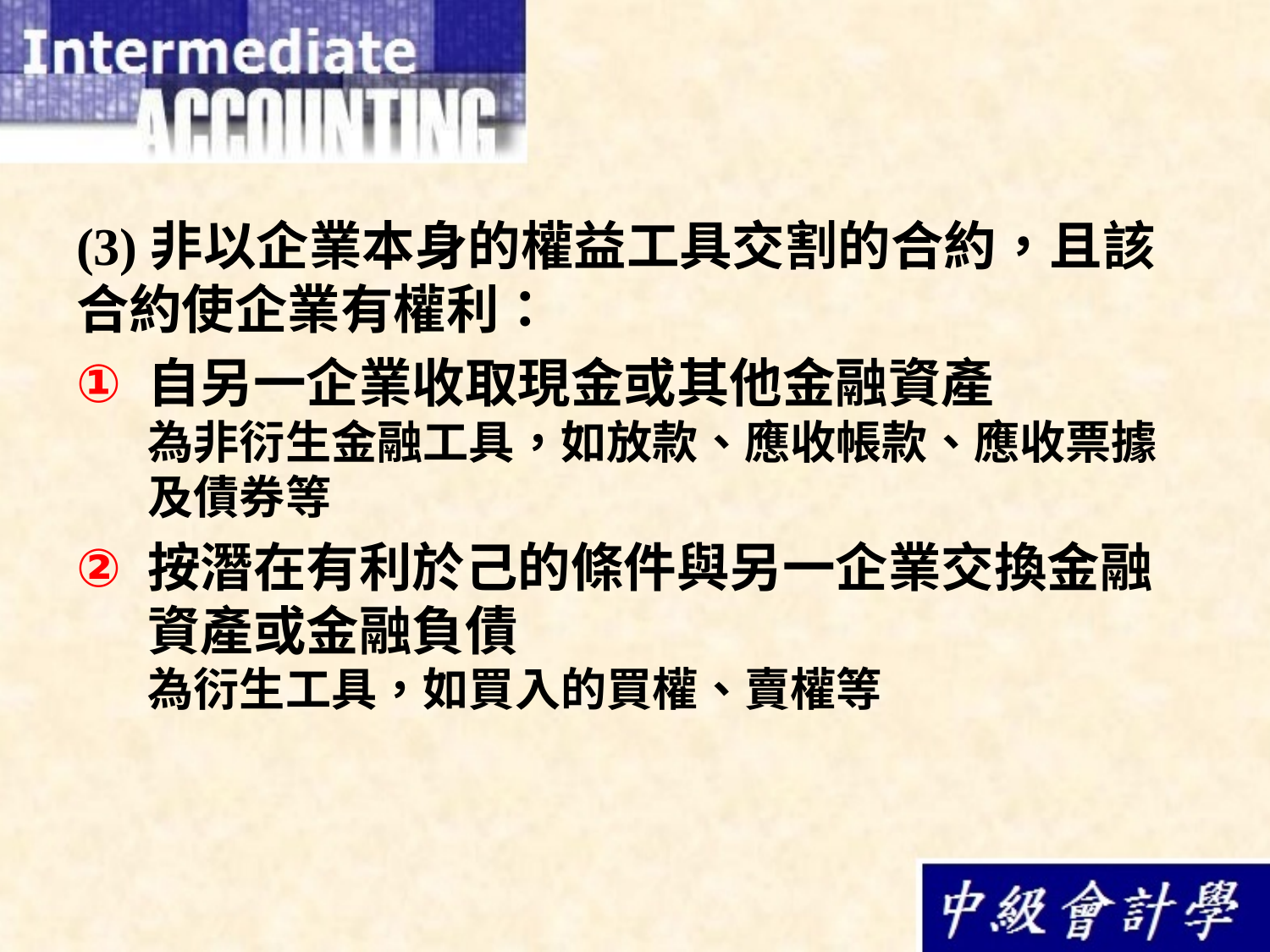

(3)非以企業本身的權益工具交割的合約，且該合約使企業有權利：
自另一企業收取現金或其他金融資產
為非衍生金融工具，如放款、應收帳款、應收票據及債券等
按潛在有利於己的條件與另一企業交換金融資產或金融負債
為衍生工具，如買入的買權、賣權等